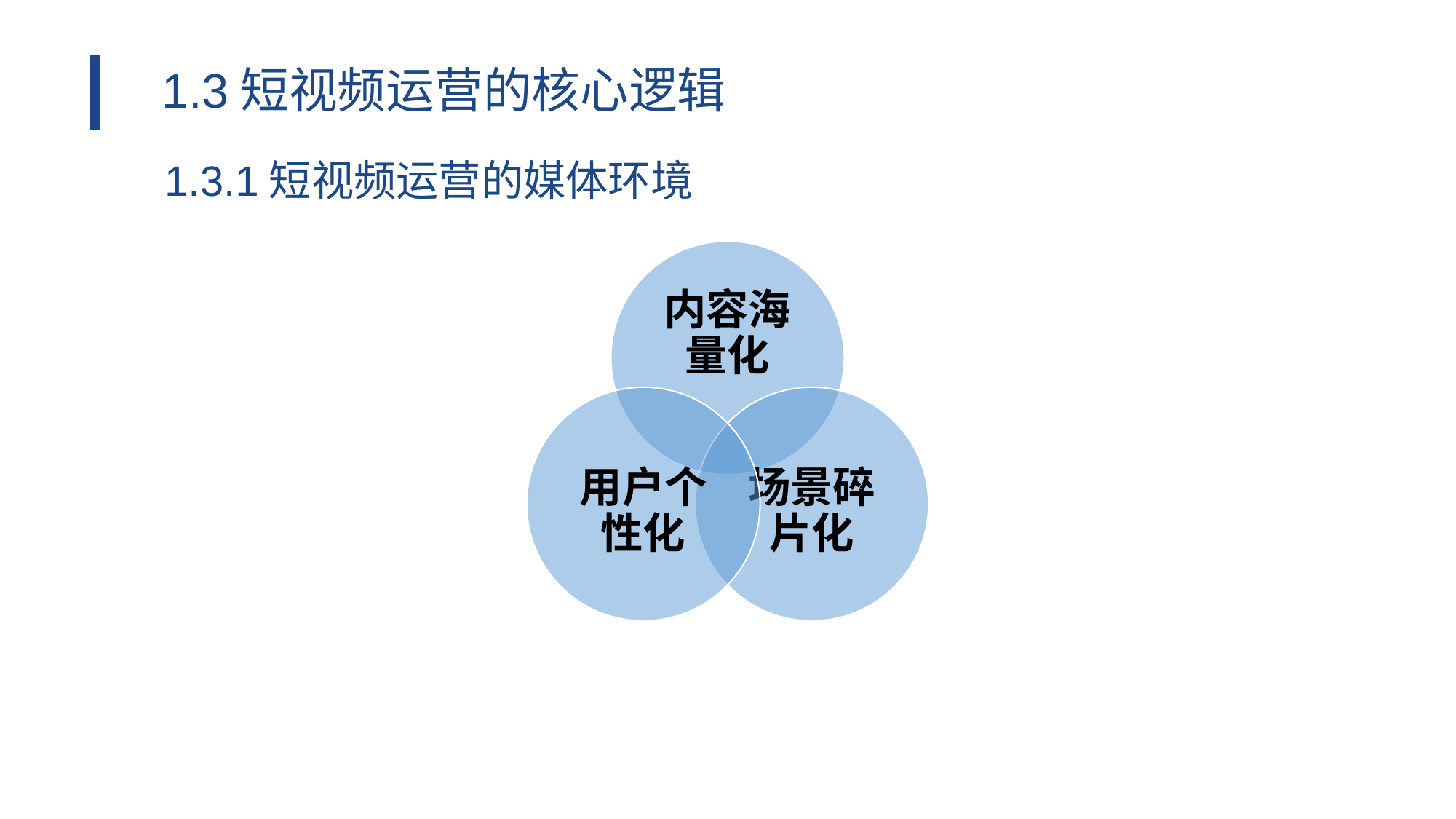

1.3短视频运营的核心逻辑

1.3.1短视频运营的媒体环境
内容海量化
场景碎片化
用户个性化